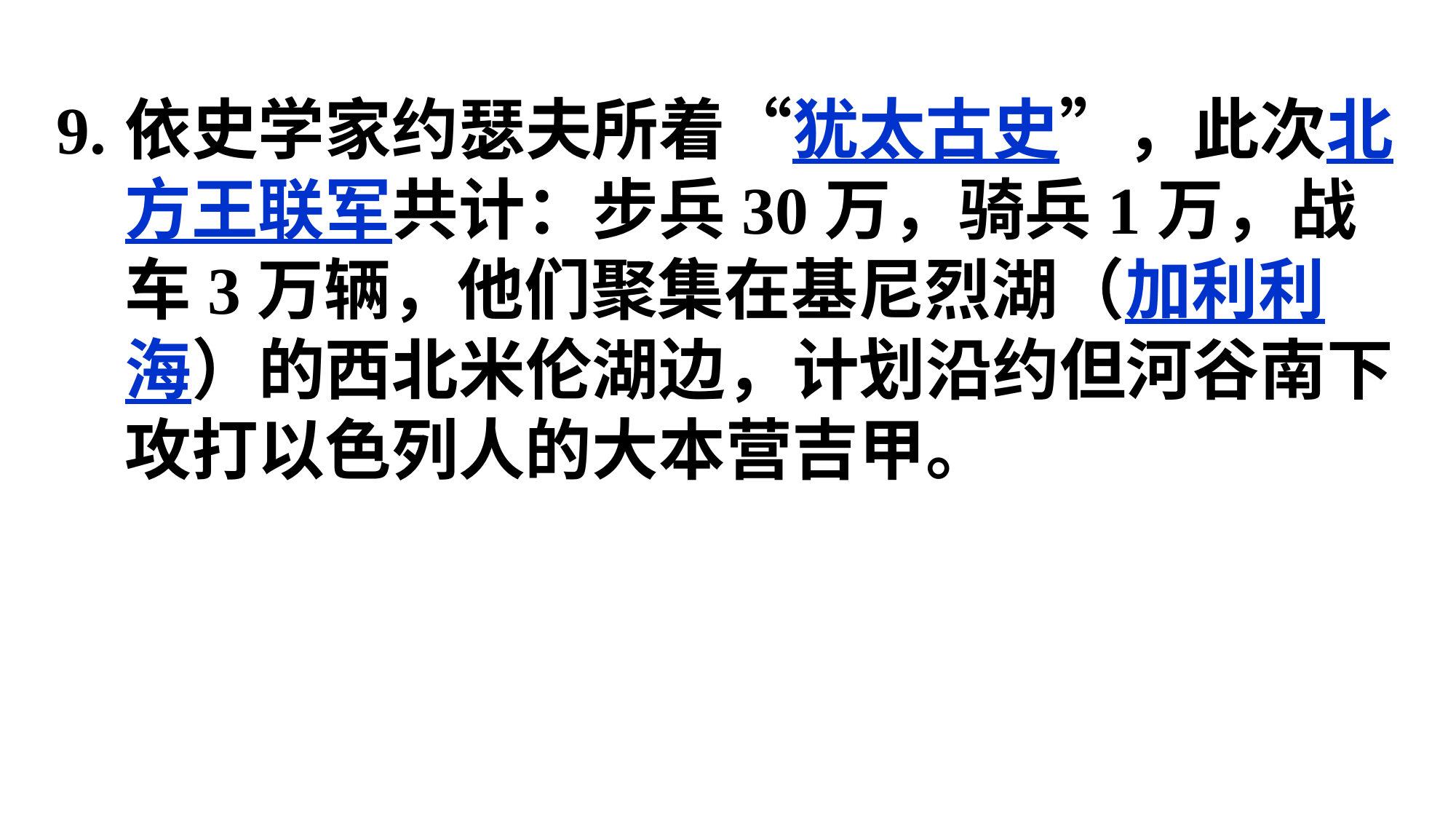

9.	依史学家约瑟夫所着“犹太古史”，此次北方王联军共计：步兵30万，骑兵1万，战车3万辆，他们聚集在基尼烈湖（加利利海）的西北米伦湖边，计划沿约但河谷南下攻打以色列人的大本营吉甲。